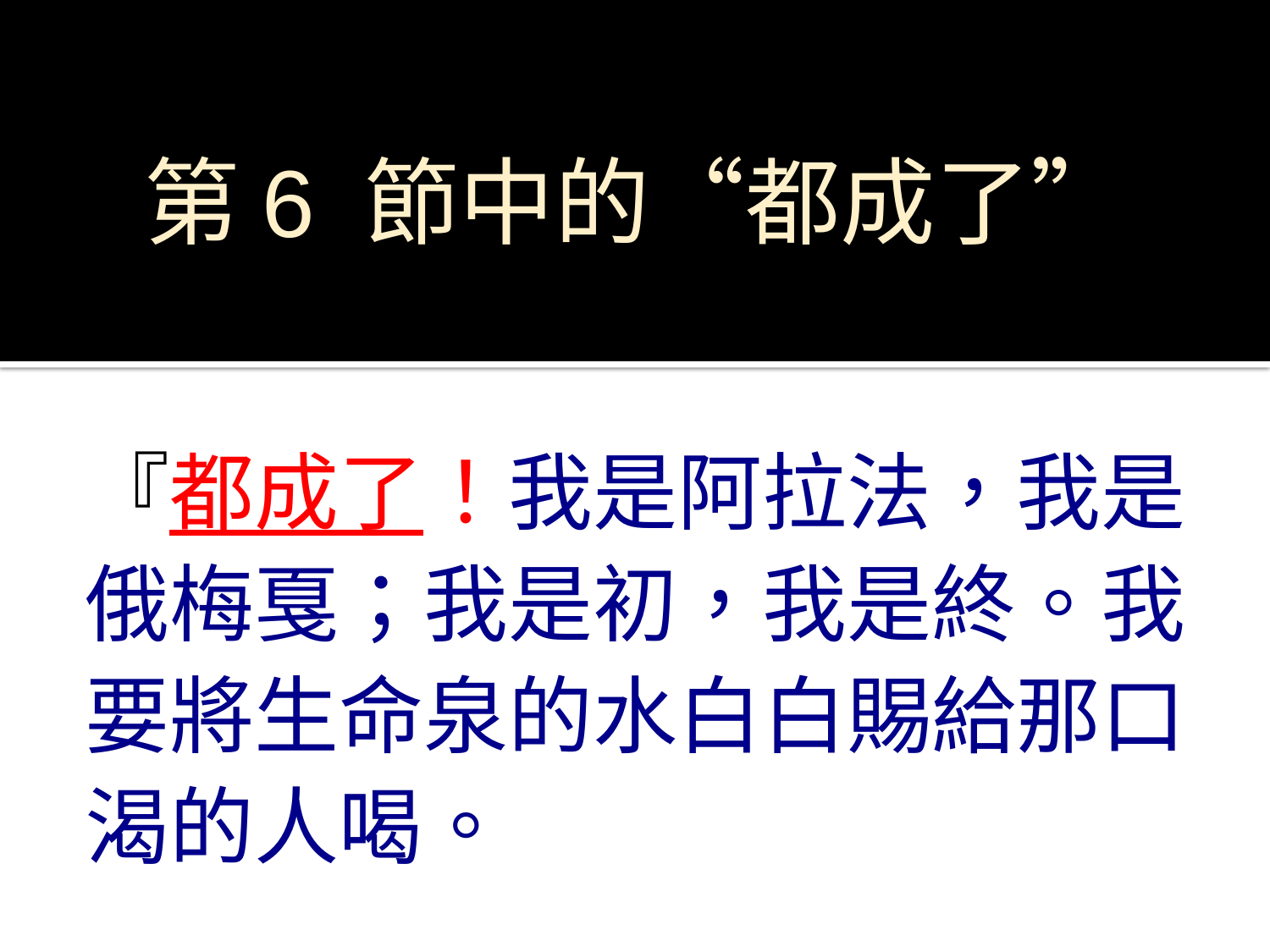

# 第6 節中的“都成了”
『都成了！我是阿拉法，我是俄梅戛；我是初，我是終。我要將生命泉的水白白賜給那口渴的人喝。 』(21:6)